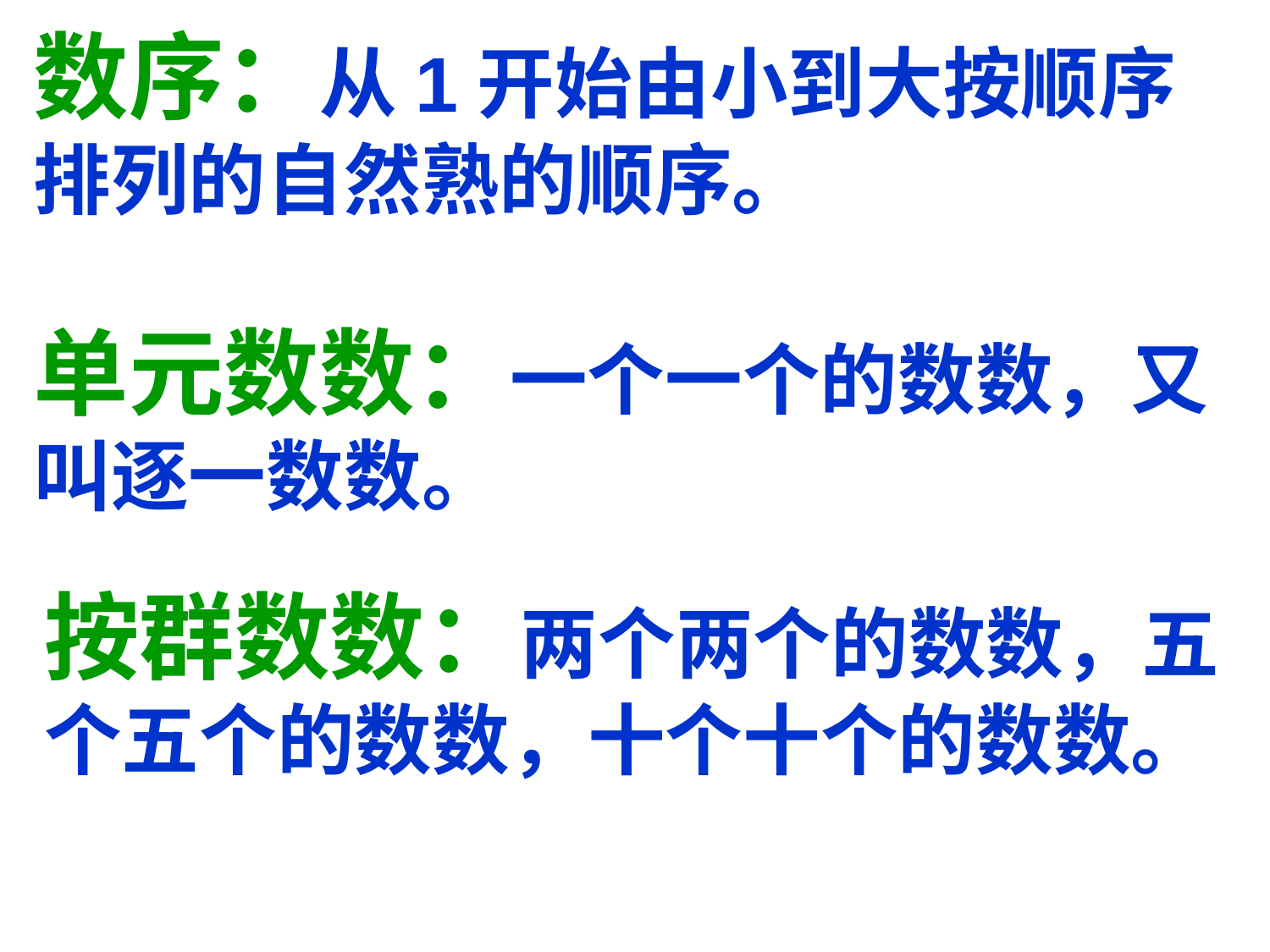

数序：从1开始由小到大按顺序排列的自然熟的顺序。

单元数数：一个一个的数数，又叫逐一数数。
按群数数：两个两个的数数，五个五个的数数，十个十个的数数。